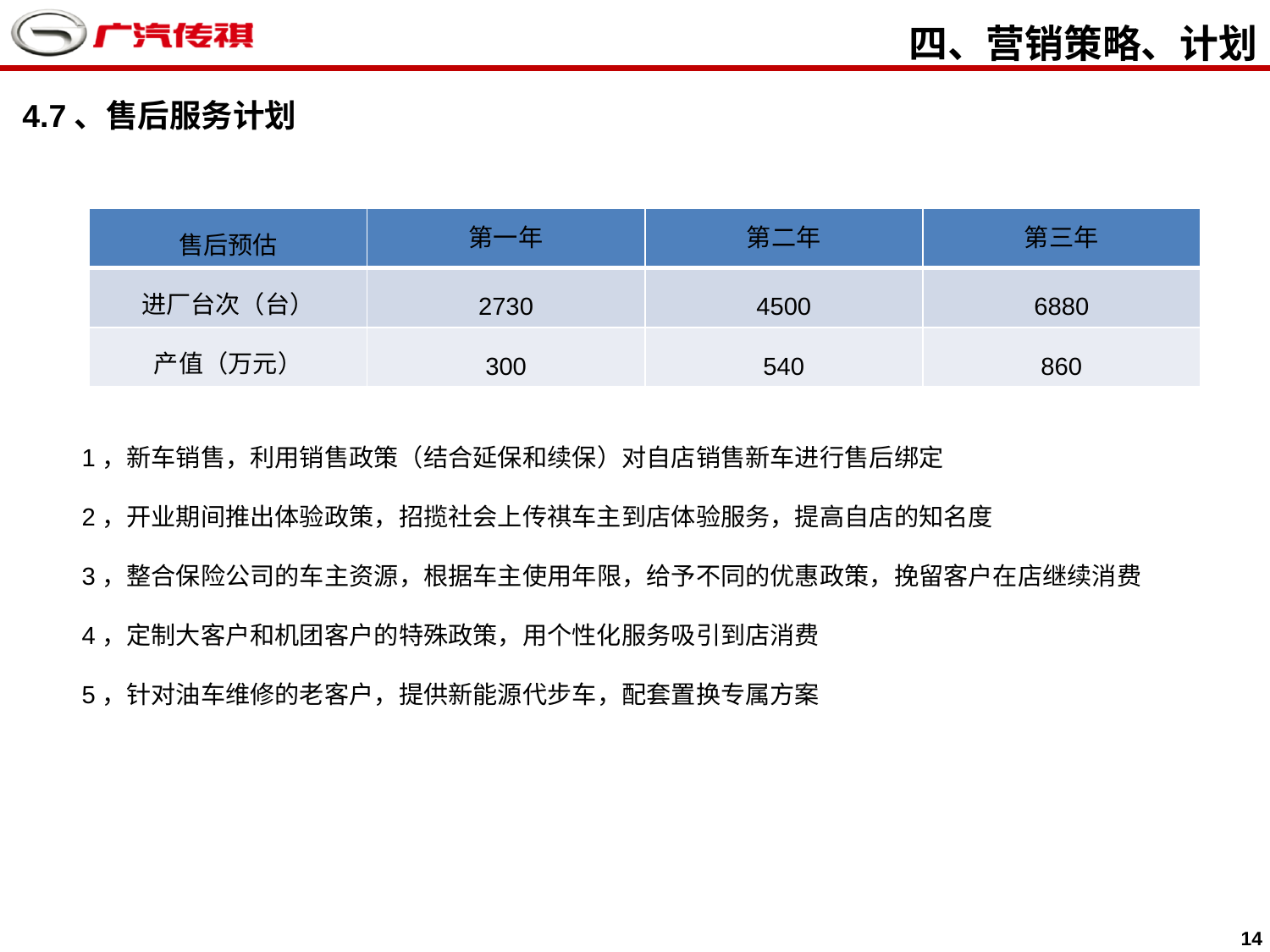

四、营销策略、计划
4.7、售后服务计划
| 售后预估 | 第一年 | 第二年 | 第三年 |
| --- | --- | --- | --- |
| 进厂台次（台） | 2730 | 4500 | 6880 |
| 产值（万元） | 300 | 540 | 860 |
1，新车销售，利用销售政策（结合延保和续保）对自店销售新车进行售后绑定
2，开业期间推出体验政策，招揽社会上传祺车主到店体验服务，提高自店的知名度
3，整合保险公司的车主资源，根据车主使用年限，给予不同的优惠政策，挽留客户在店继续消费
4，定制大客户和机团客户的特殊政策，用个性化服务吸引到店消费
5，针对油车维修的老客户，提供新能源代步车，配套置换专属方案